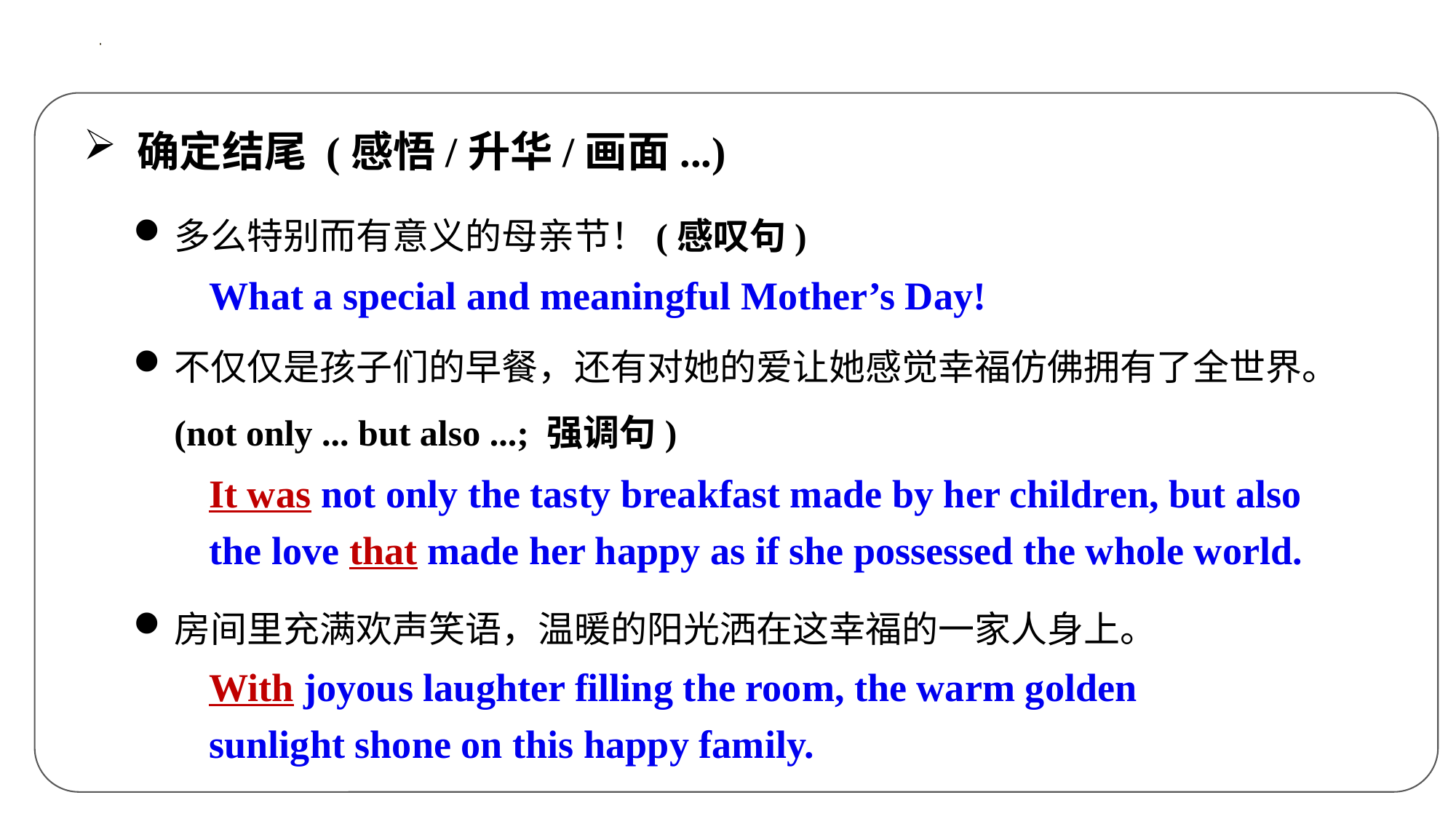

确定结尾 (感悟/升华/画面...)
多么特别而有意义的母亲节！(感叹句)

不仅仅是孩子们的早餐，还有对她的爱让她感觉幸福仿佛拥有了全世界。(not only ... but also ...; 强调句)

房间里充满欢声笑语，温暖的阳光洒在这幸福的一家人身上。
What a special and meaningful Mother’s Day!
It was not only the tasty breakfast made by her children, but also the love that made her happy as if she possessed the whole world.
With joyous laughter filling the room, the warm golden sunlight shone on this happy family.